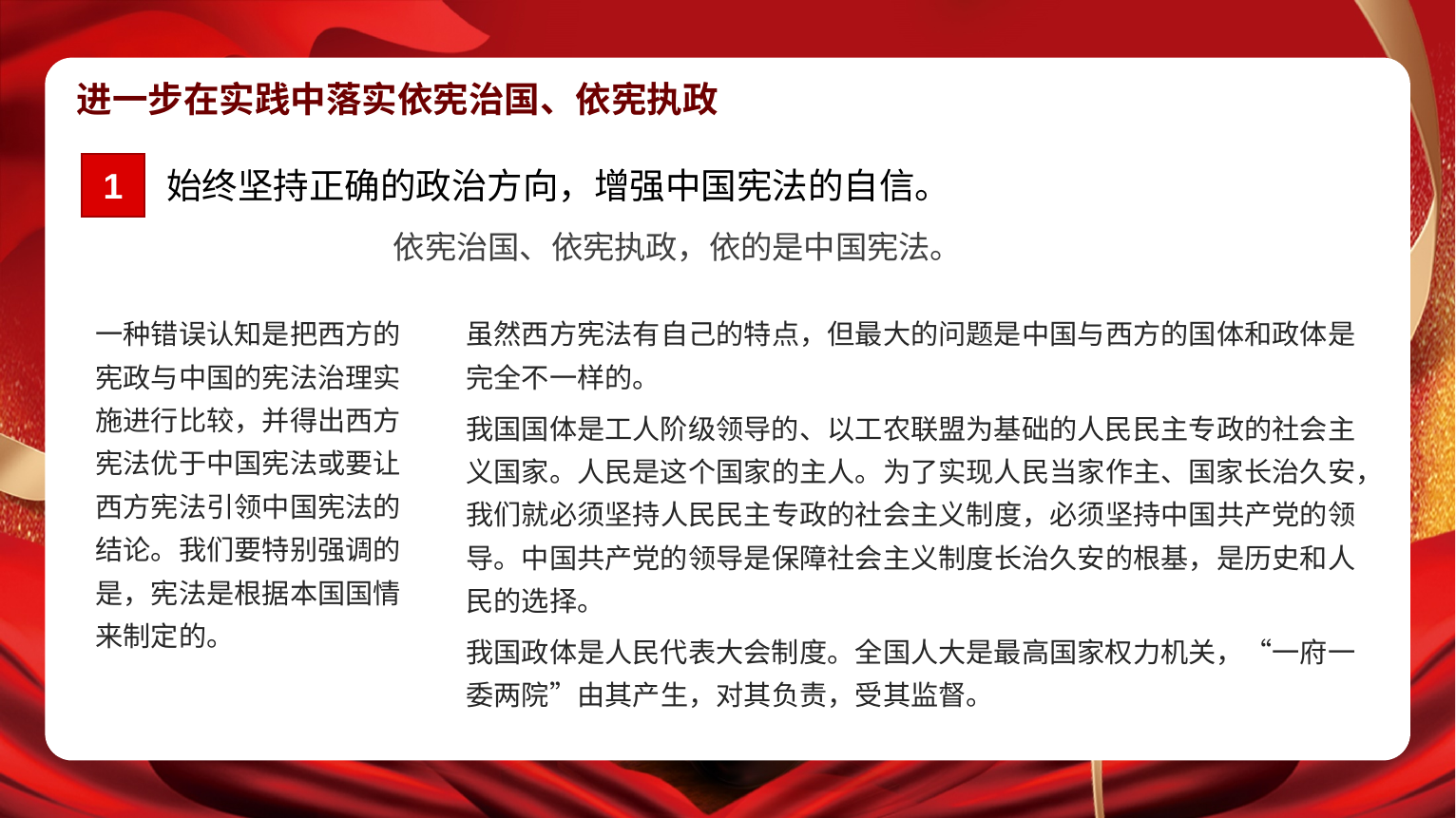

进一步在实践中落实依宪治国、依宪执政
1
始终坚持正确的政治方向，增强中国宪法的自信。
依宪治国、依宪执政，依的是中国宪法。
一种错误认知是把西方的宪政与中国的宪法治理实施进行比较，并得出西方宪法优于中国宪法或要让西方宪法引领中国宪法的结论。我们要特别强调的是，宪法是根据本国国情来制定的。
虽然西方宪法有自己的特点，但最大的问题是中国与西方的国体和政体是完全不一样的。
我国国体是工人阶级领导的、以工农联盟为基础的人民民主专政的社会主义国家。人民是这个国家的主人。为了实现人民当家作主、国家长治久安，我们就必须坚持人民民主专政的社会主义制度，必须坚持中国共产党的领导。中国共产党的领导是保障社会主义制度长治久安的根基，是历史和人民的选择。
我国政体是人民代表大会制度。全国人大是最高国家权力机关，“一府一委两院”由其产生，对其负责，受其监督。